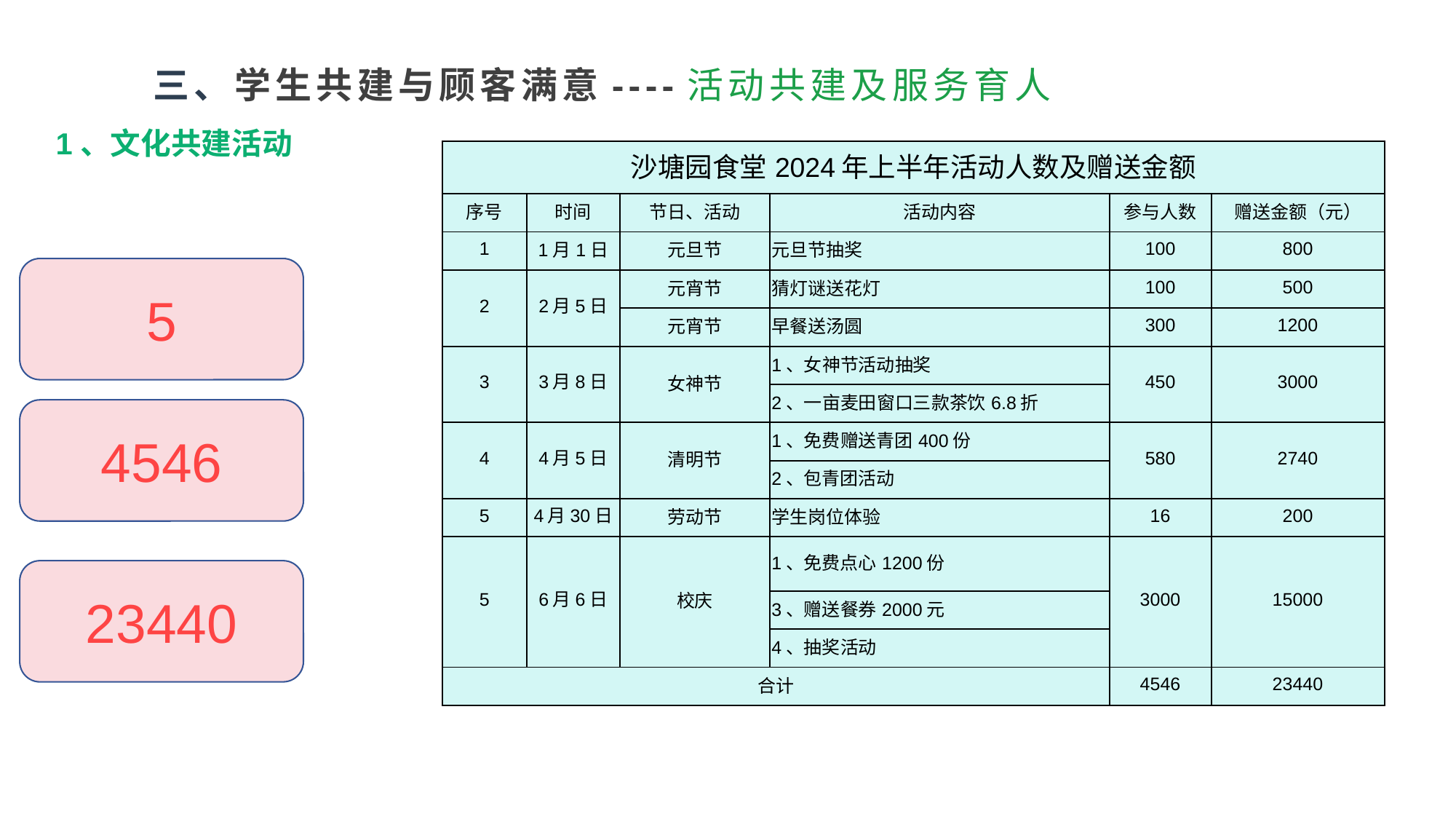

# 三、学生共建与顾客满意----活动共建及服务育人
1、文化共建活动
| 沙塘园食堂2024年上半年活动人数及赠送金额 |  |  |  |  |  |
| --- | --- | --- | --- | --- | --- |
| 序号 | 时间 | 节日、活动 | 活动内容 | 参与人数 | 赠送金额（元） |
| 1 | 1月1日 | 元旦节 | 元旦节抽奖 | 100 | 800 |
| 2 | 2月5日 | 元宵节 | 猜灯谜送花灯 | 100 | 500 |
|  |  | 元宵节 | 早餐送汤圆 | 300 | 1200 |
| 3 | 3月8日 | 女神节 | 1、女神节活动抽奖 | 450 | 3000 |
|  |  |  | 2、一亩麦田窗口三款茶饮6.8折 |  |  |
| 4 | 4月5日 | 清明节 | 1、免费赠送青团400份 | 580 | 2740 |
|  |  |  | 2、包青团活动 |  |  |
| 5 | 4月30日 | 劳动节 | 学生岗位体验 | 16 | 200 |
| 5 | 6月6日 | 校庆 | 1、免费点心1200份 | 3000 | 15000 |
|  |  |  | 3、赠送餐券2000元 |  |  |
|  |  |  | 4、抽奖活动 |  |  |
| 合计 |  |  |  | 4546 | 23440 |
5
4546
23440